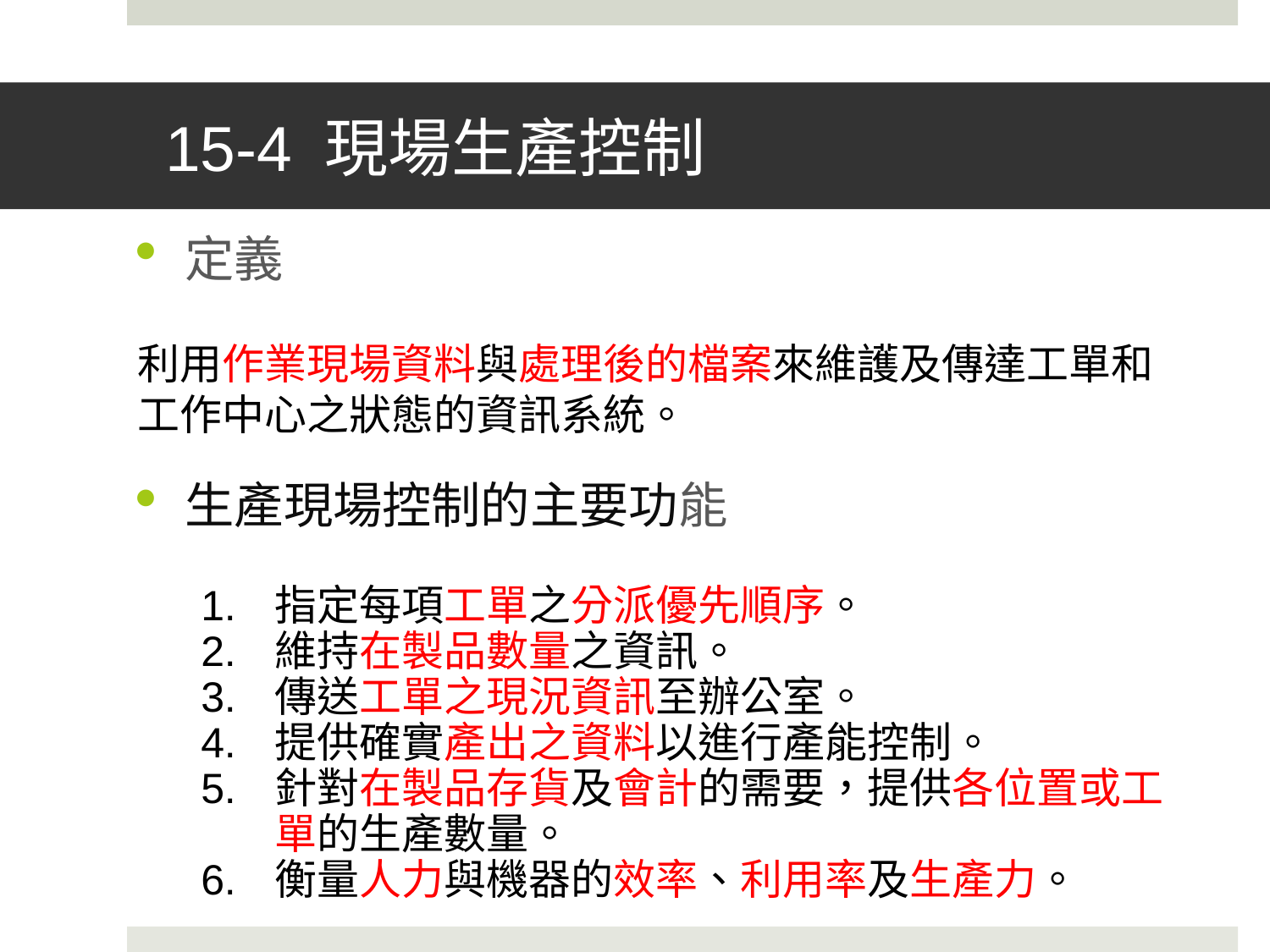

# 15-4 現場生產控制
定義

利用作業現場資料與處理後的檔案來維護及傳達工單和工作中心之狀態的資訊系統。
生產現場控制的主要功能

指定每項工單之分派優先順序。
維持在製品數量之資訊。
傳送工單之現況資訊至辦公室。
提供確實產出之資料以進行產能控制。
針對在製品存貨及會計的需要，提供各位置或工單的生產數量。
衡量人力與機器的效率、利用率及生產力。